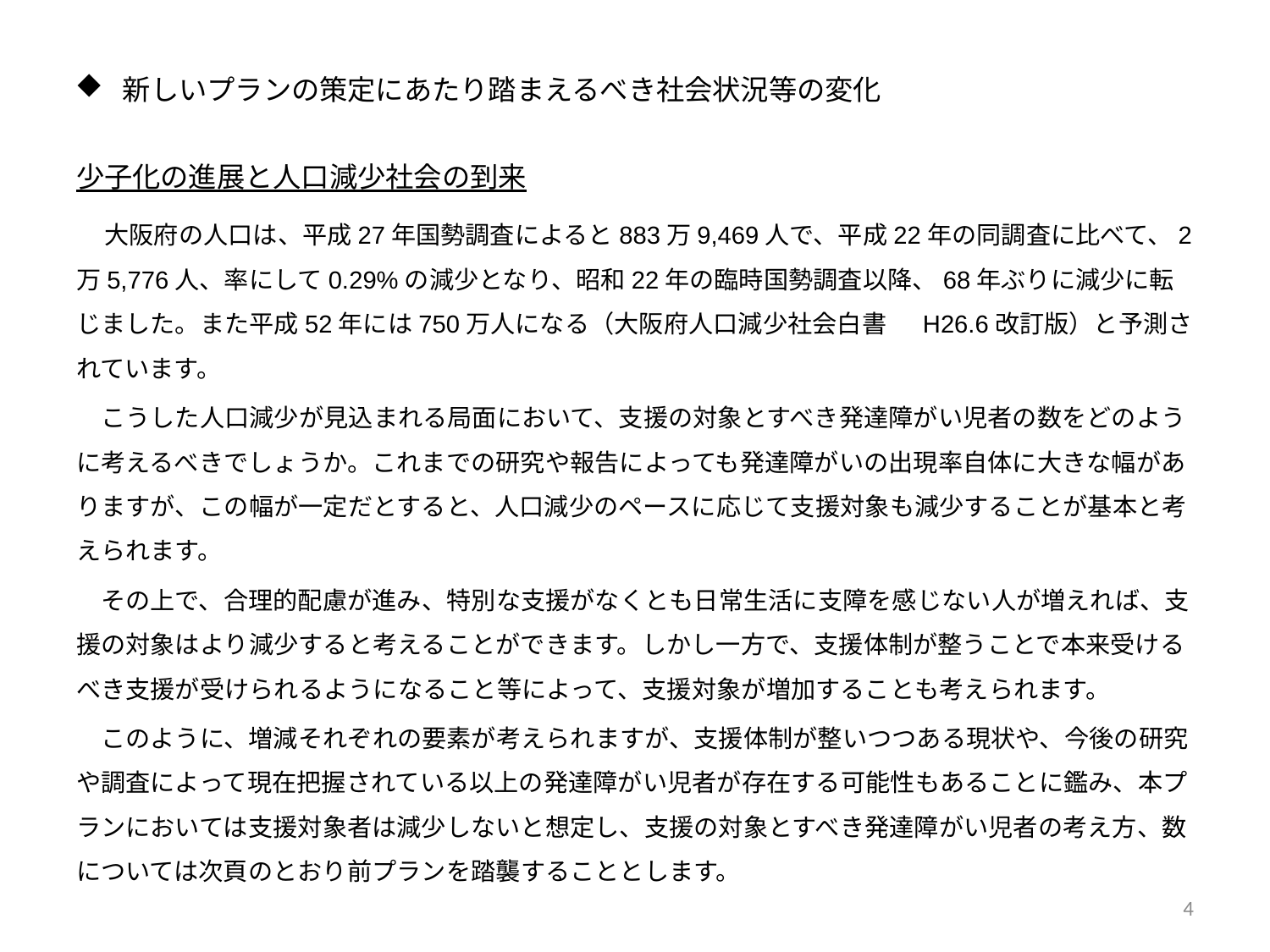

新しいプランの策定にあたり踏まえるべき社会状況等の変化
少子化の進展と人口減少社会の到来
　大阪府の人口は、平成27年国勢調査によると883万9,469人で、平成22年の同調査に比べて、2万5,776人、率にして0.29%の減少となり、昭和22年の臨時国勢調査以降、68年ぶりに減少に転じました。また平成52年には750万人になる（大阪府人口減少社会白書 　H26.6改訂版）と予測されています。
　こうした人口減少が見込まれる局面において、支援の対象とすべき発達障がい児者の数をどのように考えるべきでしょうか。これまでの研究や報告によっても発達障がいの出現率自体に大きな幅がありますが、この幅が一定だとすると、人口減少のペースに応じて支援対象も減少することが基本と考えられます。
　その上で、合理的配慮が進み、特別な支援がなくとも日常生活に支障を感じない人が増えれば、支援の対象はより減少すると考えることができます。しかし一方で、支援体制が整うことで本来受けるべき支援が受けられるようになること等によって、支援対象が増加することも考えられます。
　このように、増減それぞれの要素が考えられますが、支援体制が整いつつある現状や、今後の研究や調査によって現在把握されている以上の発達障がい児者が存在する可能性もあることに鑑み、本プランにおいては支援対象者は減少しないと想定し、支援の対象とすべき発達障がい児者の考え方、数については次頁のとおり前プランを踏襲することとします。
4